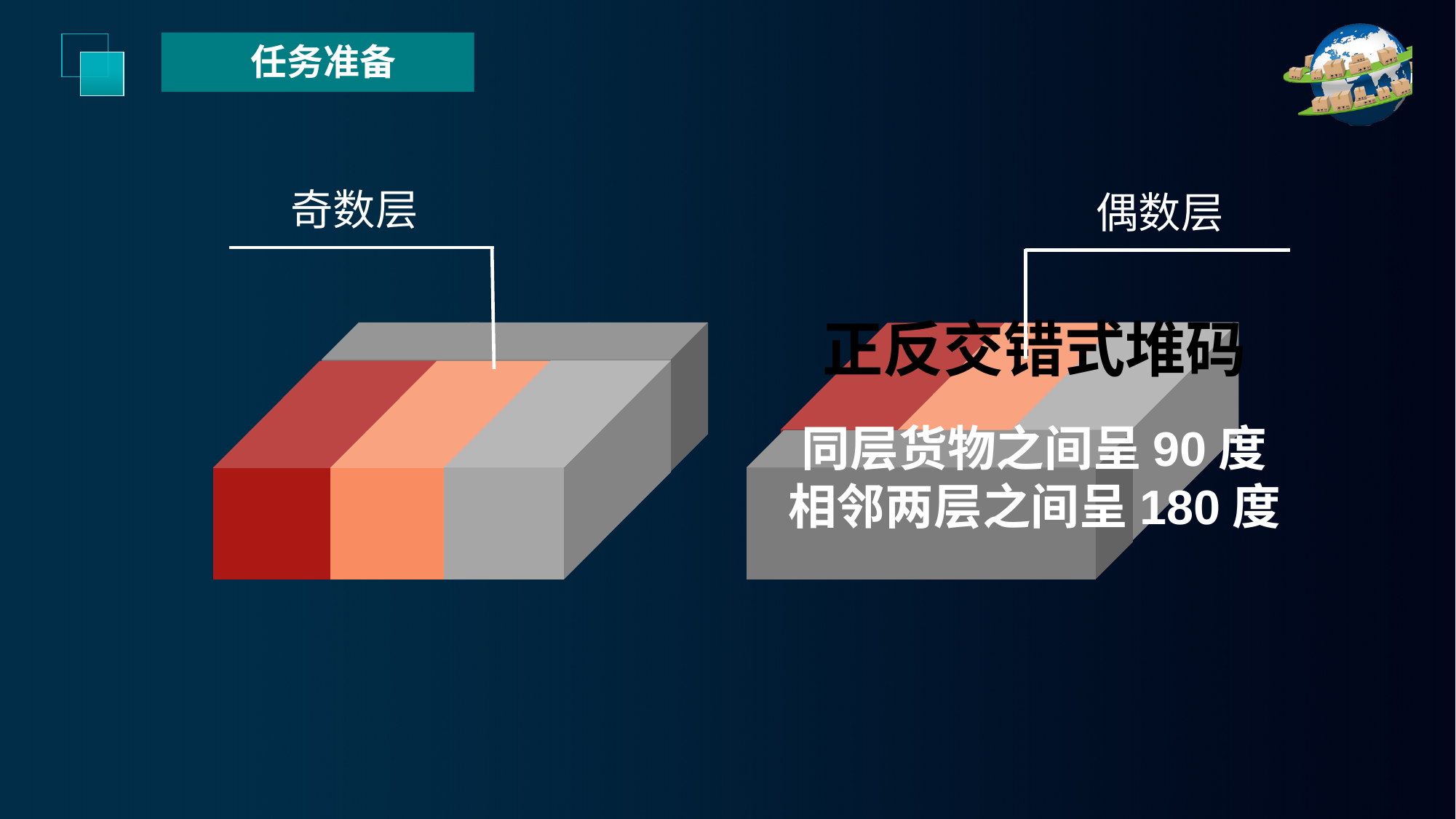

任务准备
奇数层
偶数层
正反交错式堆码

同层货物之间呈90度
相邻两层之间呈180度

延时符